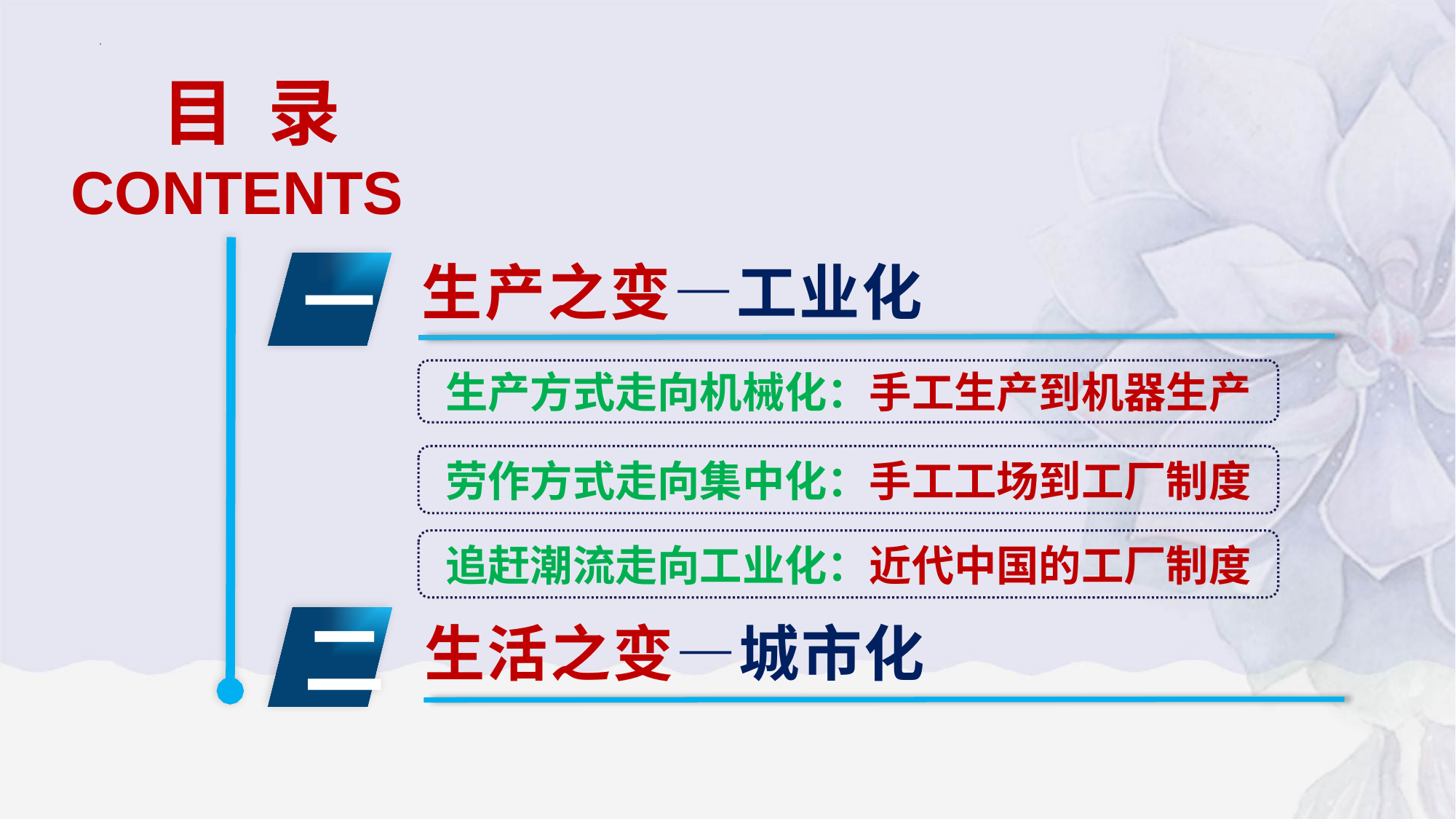

目  录
CONTENTS
生产之变—工业化
一
生产方式走向机械化：手工生产到机器生产
劳作方式走向集中化：手工工场到工厂制度
追赶潮流走向工业化：近代中国的工厂制度
二
生活之变—城市化